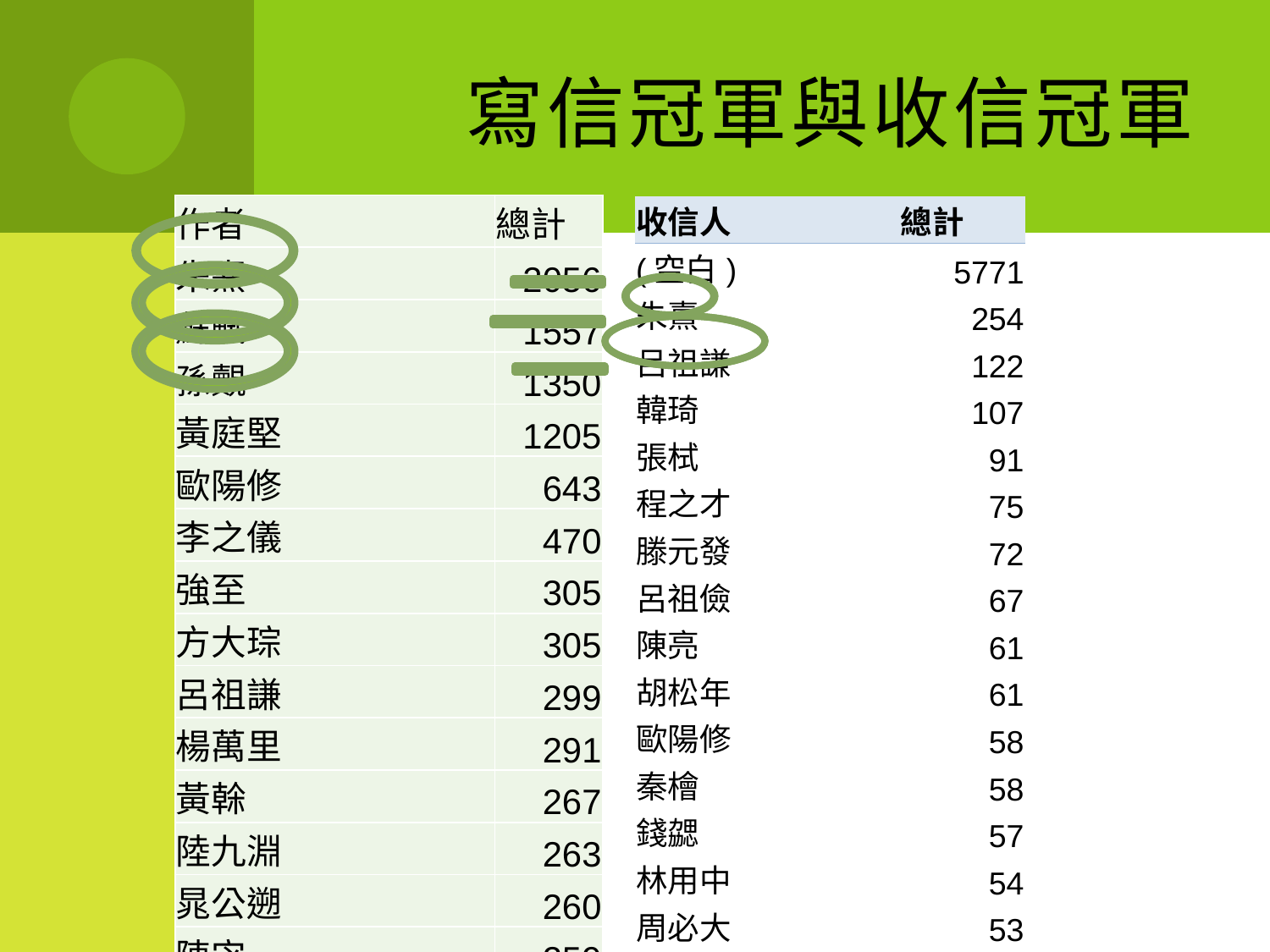

# 寫信冠軍與收信冠軍
| 作者 | 總計 |
| --- | --- |
| 朱熹 | 2056 |
| 蘇軾 | 1557 |
| 孫覿 | 1350 |
| 黃庭堅 | 1205 |
| 歐陽修 | 643 |
| 李之儀 | 470 |
| 強至 | 305 |
| 方大琮 | 305 |
| 呂祖謙 | 299 |
| 楊萬里 | 291 |
| 黃榦 | 267 |
| 陸九淵 | 263 |
| 晁公遡 | 260 |
| 陳宓 | 259 |
| 鄭剛中 | 228 |
| 張栻 | 219 |
| 收信人 | 總計 |
| --- | --- |
| (空白) | 5771 |
| 朱熹 | 254 |
| 呂祖謙 | 122 |
| 韓琦 | 107 |
| 張栻 | 91 |
| 程之才 | 75 |
| 滕元發 | 72 |
| 呂祖儉 | 67 |
| 陳亮 | 61 |
| 胡松年 | 61 |
| 歐陽修 | 58 |
| 秦檜 | 58 |
| 錢勰 | 57 |
| 林用中 | 54 |
| 周必大 | 53 |
| 王定 | 53 |
| 惠彥達 | 51 |